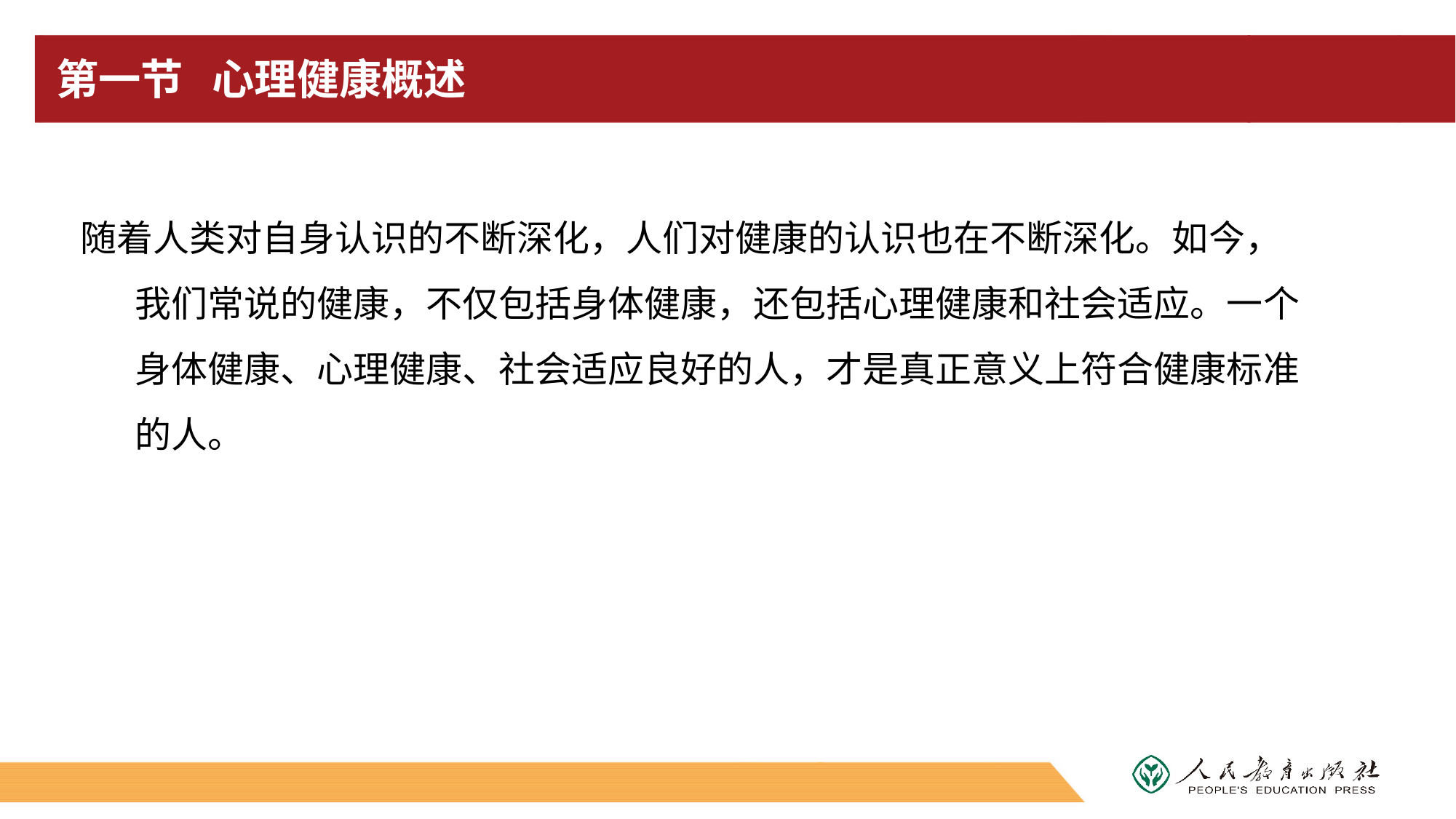

# 第一节   心理健康概述
随着人类对自身认识的不断深化，人们对健康的认识也在不断深化。如今，我们常说的健康，不仅包括身体健康，还包括心理健康和社会适应。一个身体健康、心理健康、社会适应良好的人，才是真正意义上符合健康标准的人。